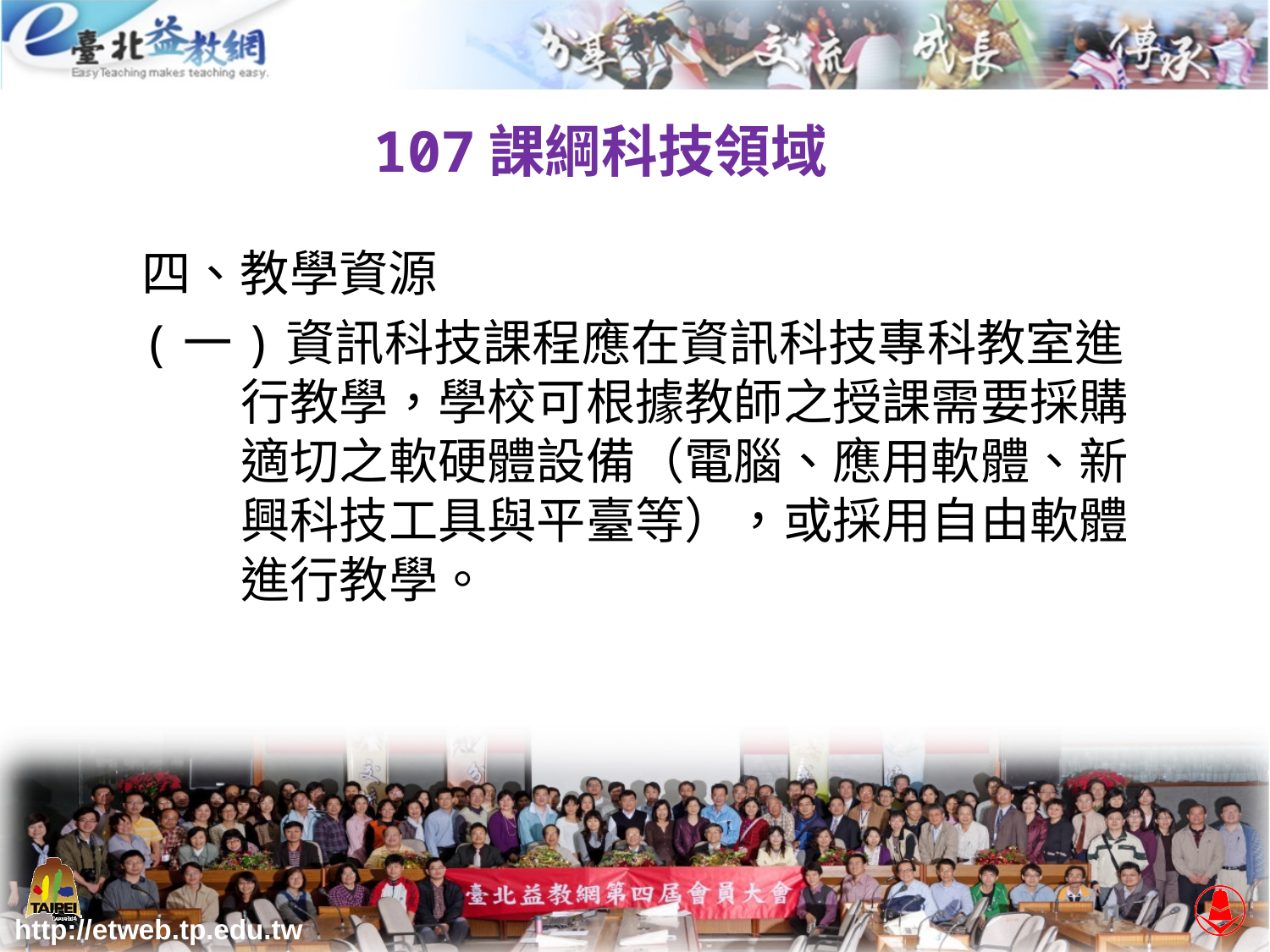

# 107課綱科技領域
四、教學資源
(一)資訊科技課程應在資訊科技專科教室進行教學，學校可根據教師之授課需要採購適切之軟硬體設備（電腦、應用軟體、新興科技工具與平臺等），或採用自由軟體進行教學。
11